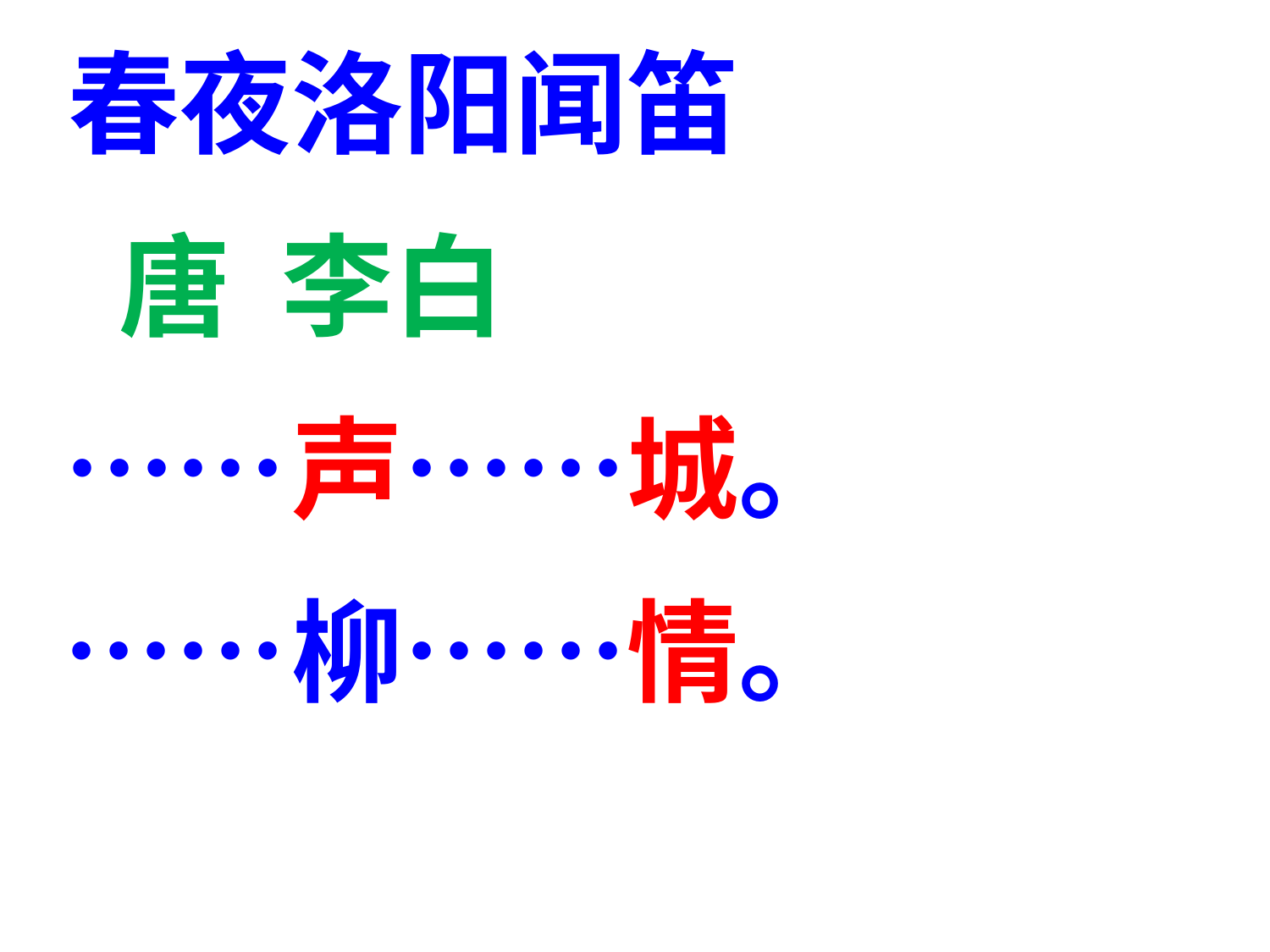

春夜洛阳闻笛
    唐  李白
  ……声……城。
  ……柳……情。